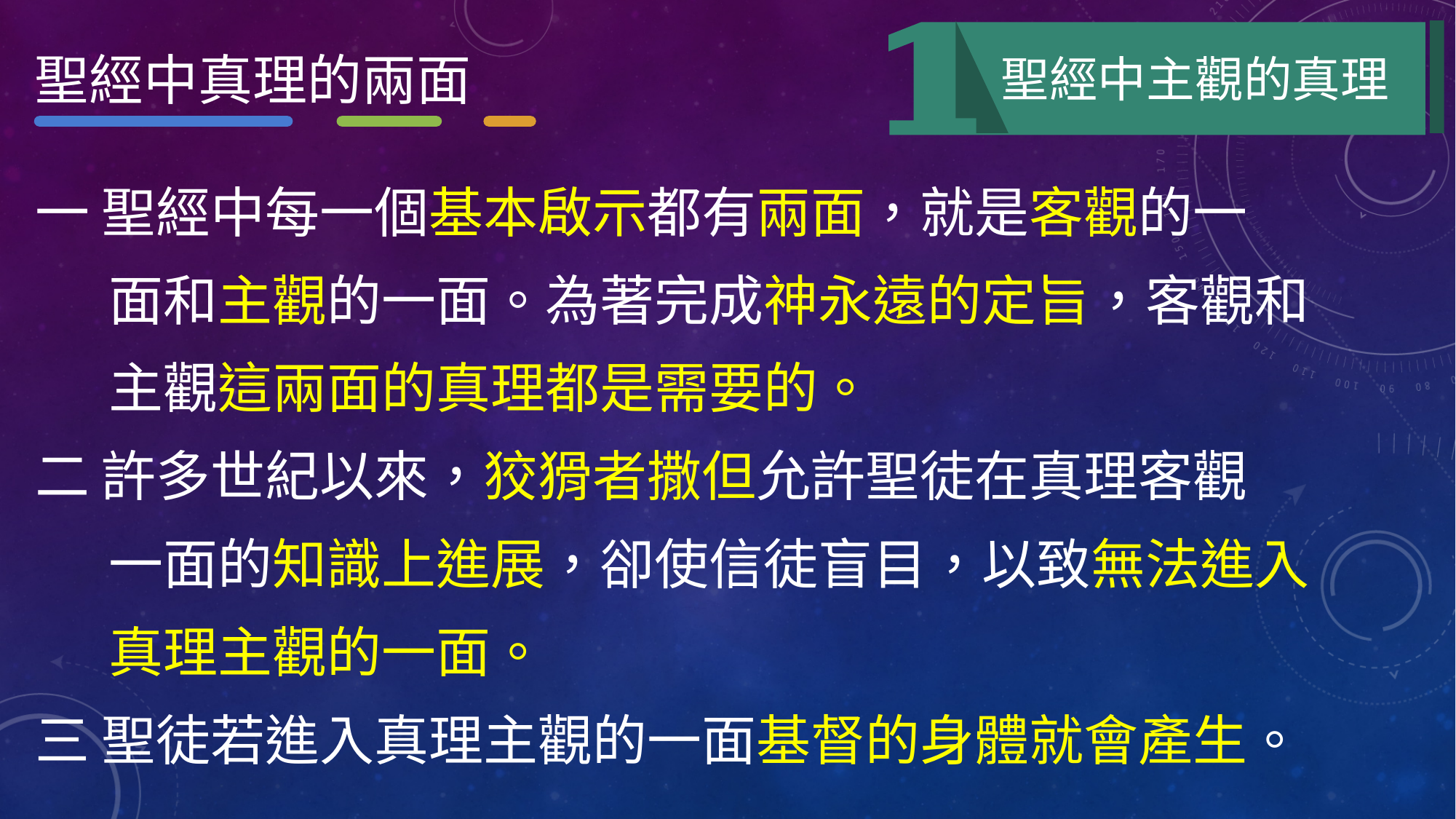

聖經中真理的兩面
聖經中主觀的真理

一 聖經中每一個基本啟示都有兩面，就是客觀的一
     面和主觀的一面。為著完成神永遠的定旨，客觀和
     主觀這兩面的真理都是需要的。
二 許多世紀以來，狡猾者撒但允許聖徒在真理客觀
     一面的知識上進展，卻使信徒盲目，以致無法進入
     真理主觀的一面。
三 聖徒若進入真理主觀的一面基督的身體就會產生。